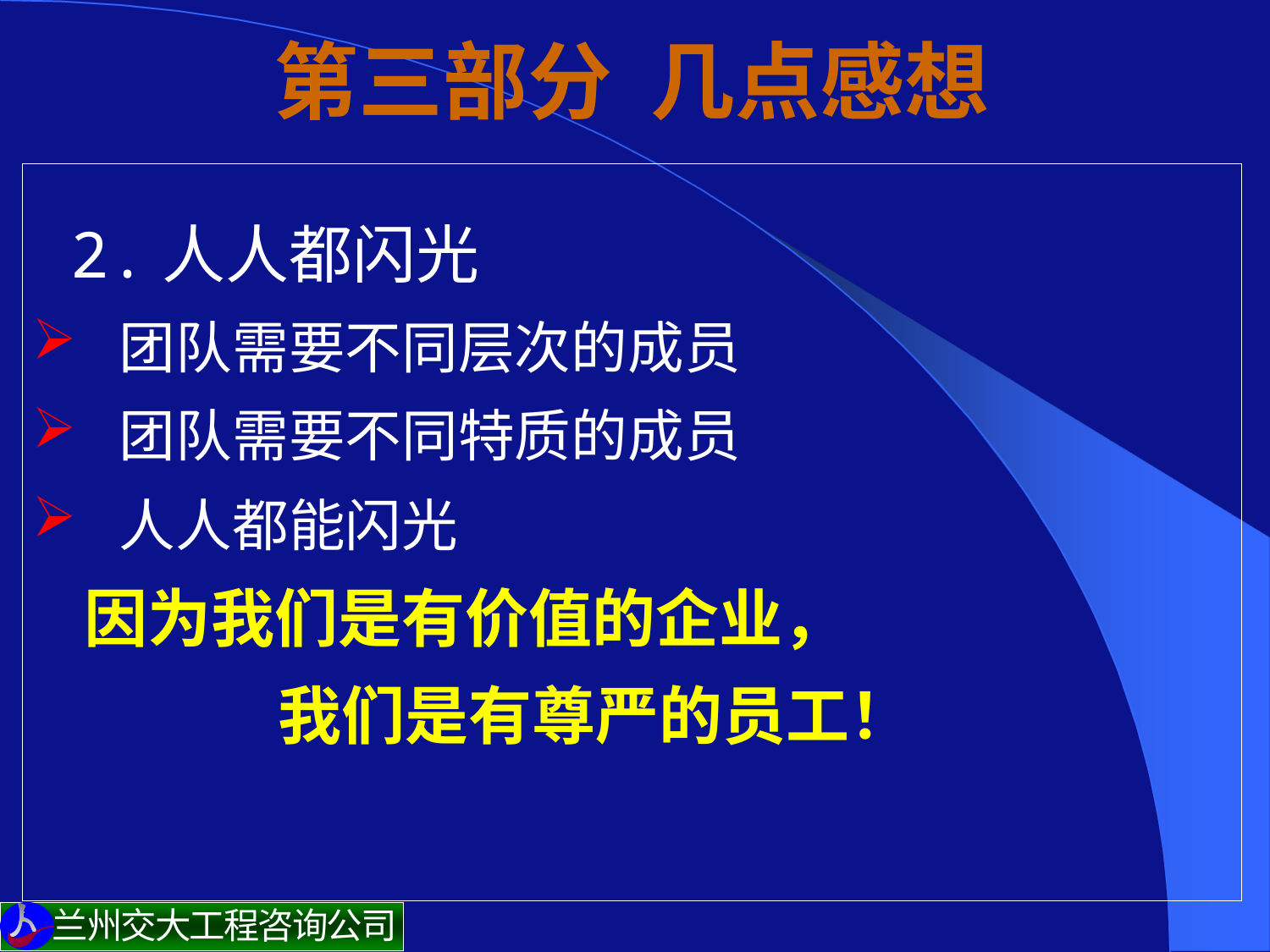

# 第三部分  几点感想
 2.人人都闪光
团队需要不同层次的成员
团队需要不同特质的成员
人人都能闪光
   因为我们是有价值的企业，
                我们是有尊严的员工！